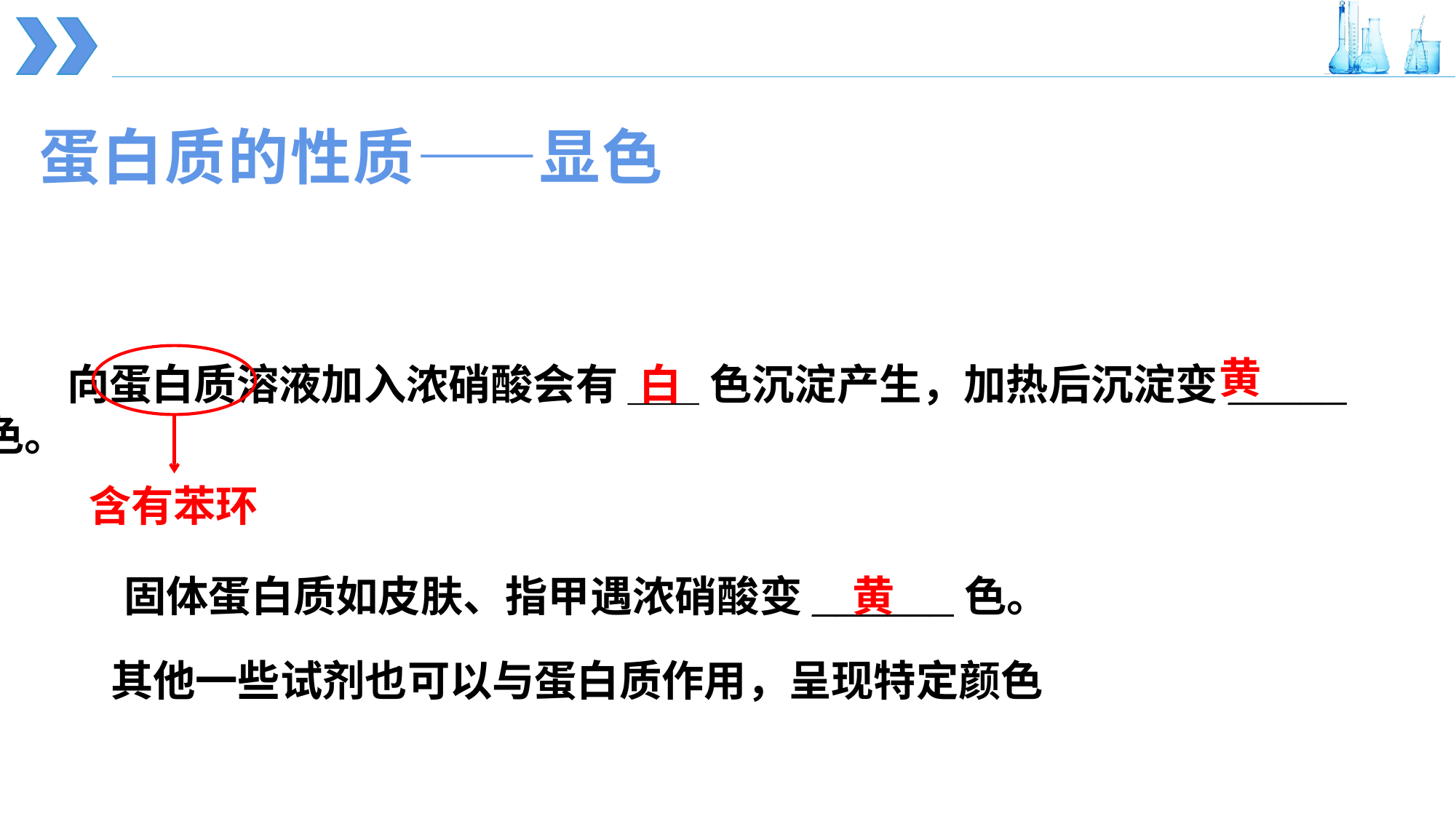

蛋白质的性质——显色
黄

白
向蛋白质溶液加入浓硝酸会有___色沉淀产生，加热后沉淀变_____色。

含有苯环
黄
固体蛋白质如皮肤、指甲遇浓硝酸变______色。
其他一些试剂也可以与蛋白质作用，呈现特定颜色